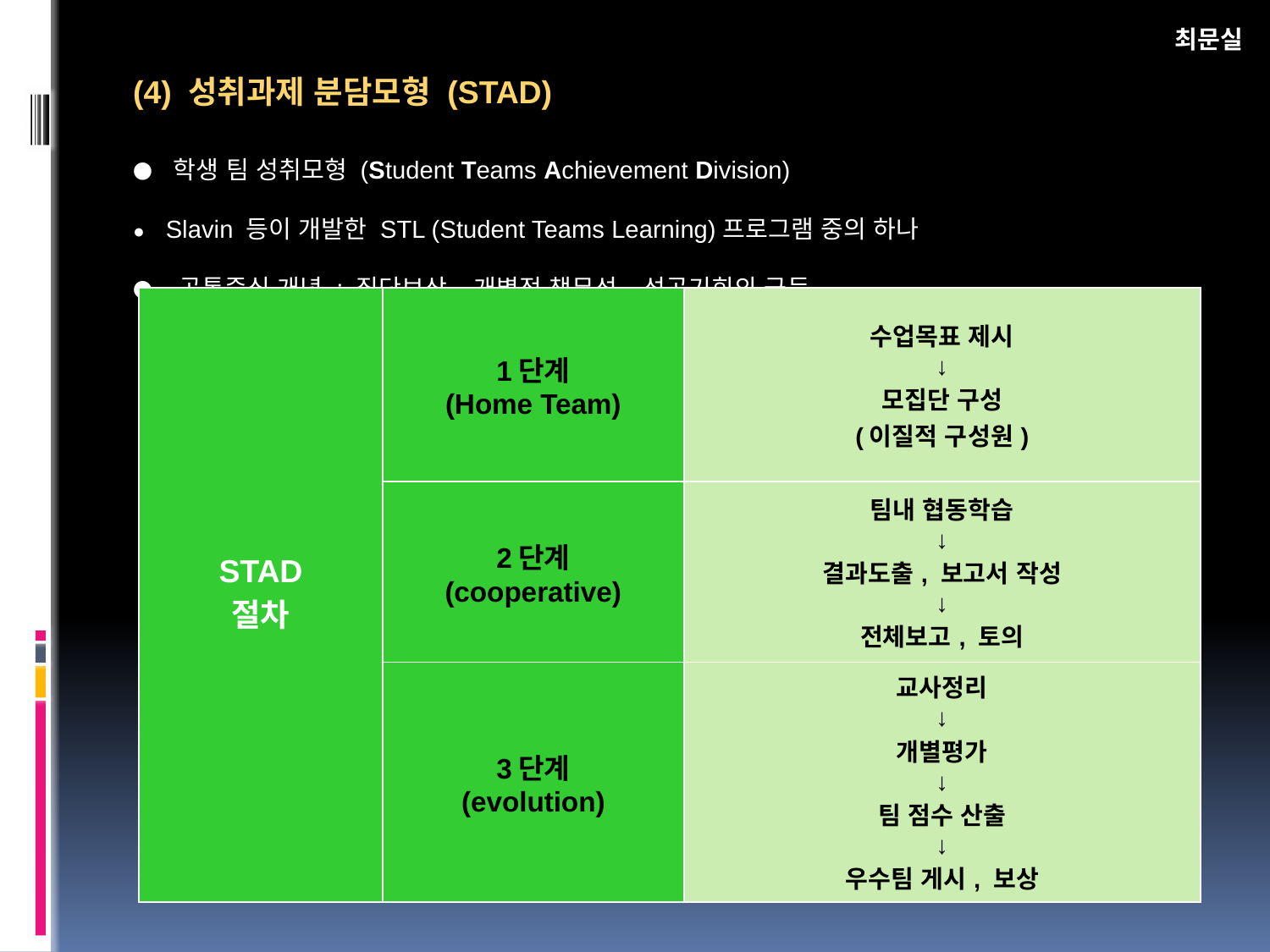

최문실
(4) 성취과제 분담모형 (STAD)

●   학생 팀 성취모형 (Student Teams Achievement Division)

●   Slavin 등이 개발한 STL (Student Teams Learning)프로그램 중의 하나

●   공통중심 개념 : 집단보상, 개별적 책무성, 성공기회의 균등

| STAD 절차 | 1단계 (Home Team) | 수업목표 제시 ↓ 모집단 구성 (이질적 구성원) |
| --- | --- | --- |
|  | 2단계 (cooperative) | 팀내 협동학습 ↓ 결과도출, 보고서 작성 ↓ 전체보고, 토의 |
|  | 3단계 (evolution) | 교사정리 ↓ 개별평가 ↓ 팀 점수 산출 ↓ 우수팀 게시, 보상 |